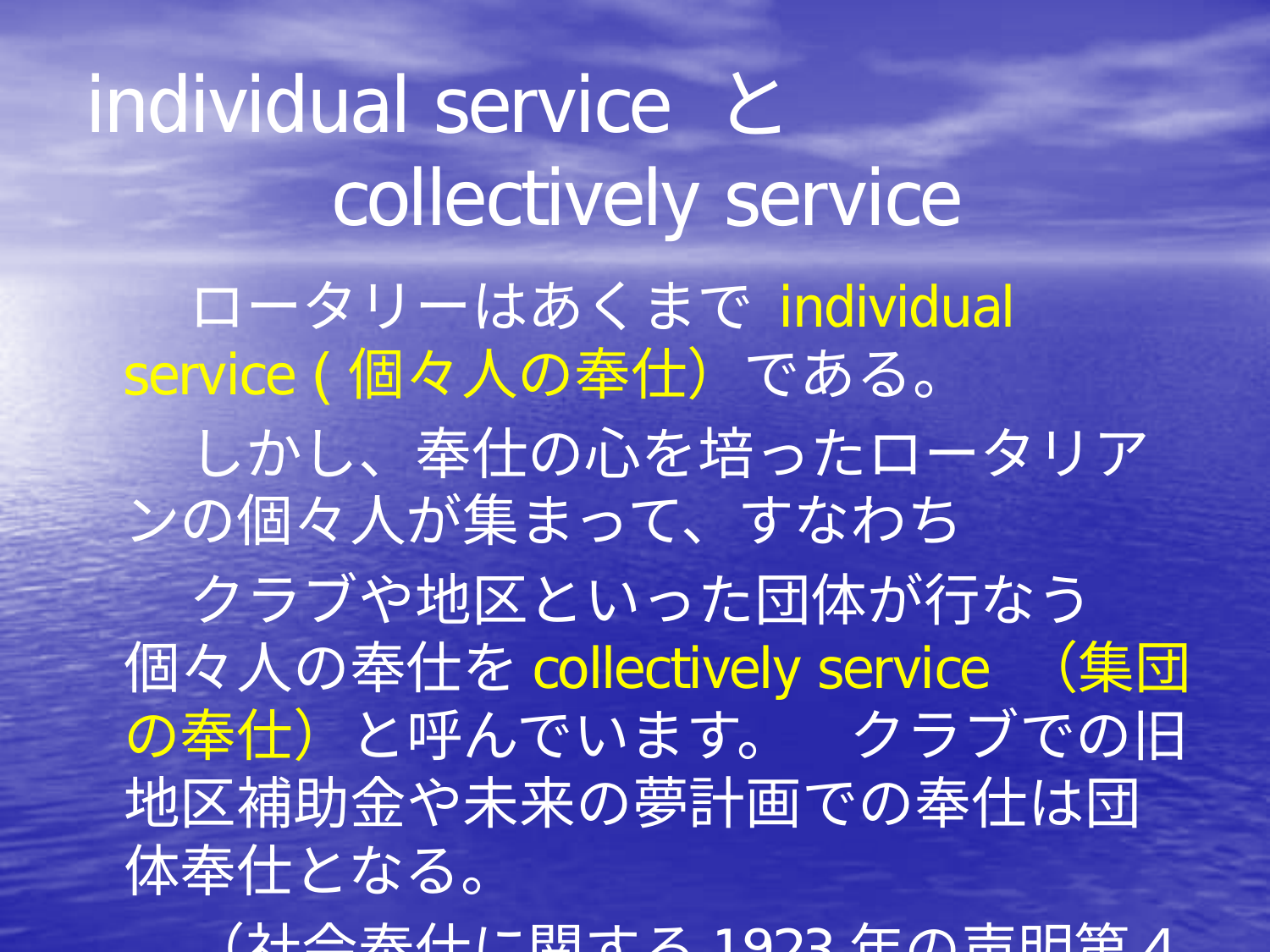

# individual service と collectively service
　　ロータリーはあくまで individual  service (個々人の奉仕）である。
　　しかし、奉仕の心を培ったロータリアンの個々人が集まって、すなわち
　　クラブや地区といった団体が行なう個々人の奉仕をcollectively service （集団の奉仕）と呼んでいます。　クラブでの旧地区補助金や未来の夢計画での奉仕は団体奉仕となる。
　　（社会奉仕に関する1923年の声明第４項）